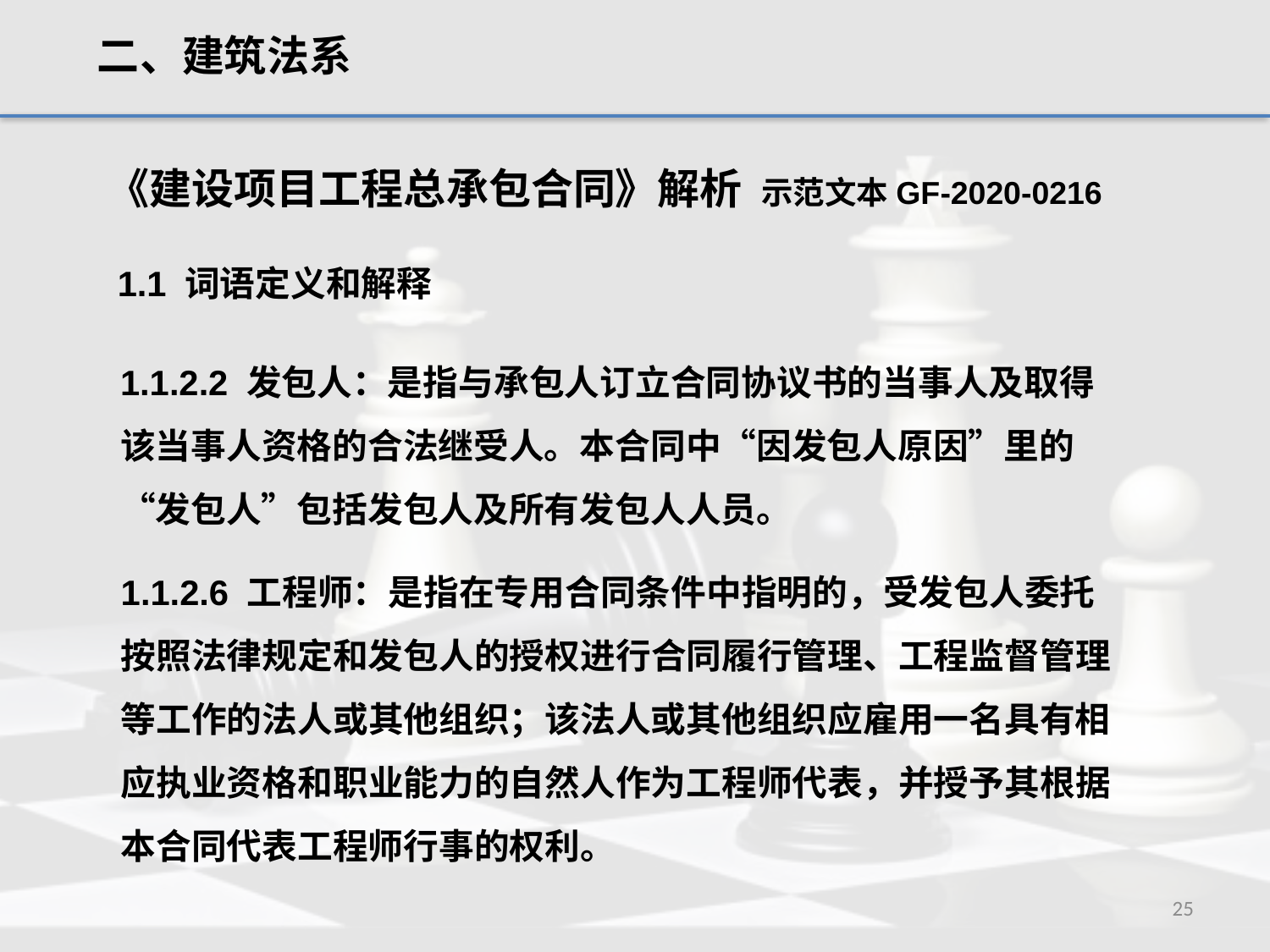

二、建筑法系
《建设项目工程总承包合同》解析  示范文本GF-2020-0216
1.1 词语定义和解释
1.1.2.2 发包人：是指与承包人订立合同协议书的当事人及取得该当事人资格的合法继受人。本合同中“因发包人原因”里的“发包人”包括发包人及所有发包人人员。
1.1.2.6 工程师：是指在专用合同条件中指明的，受发包人委托按照法律规定和发包人的授权进行合同履行管理、工程监督管理等工作的法人或其他组织；该法人或其他组织应雇用一名具有相应执业资格和职业能力的自然人作为工程师代表，并授予其根据本合同代表工程师行事的权利。

25